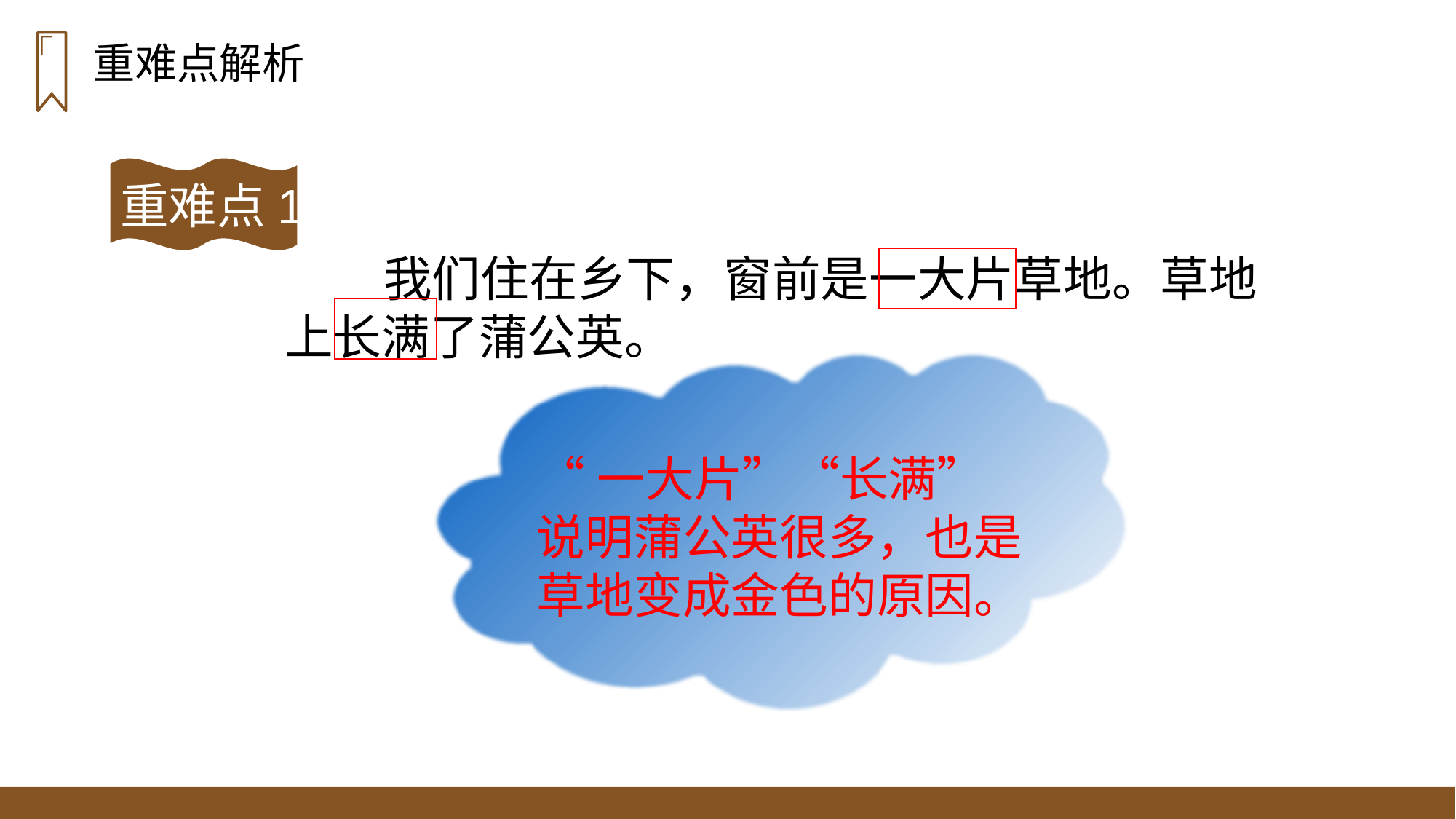

重难点解析
重难点1
        我们住在乡下，窗前是一大片草地。草地上长满了蒲公英。

“一大片”“长满”说明蒲公英很多，也是草地变成金色的原因。